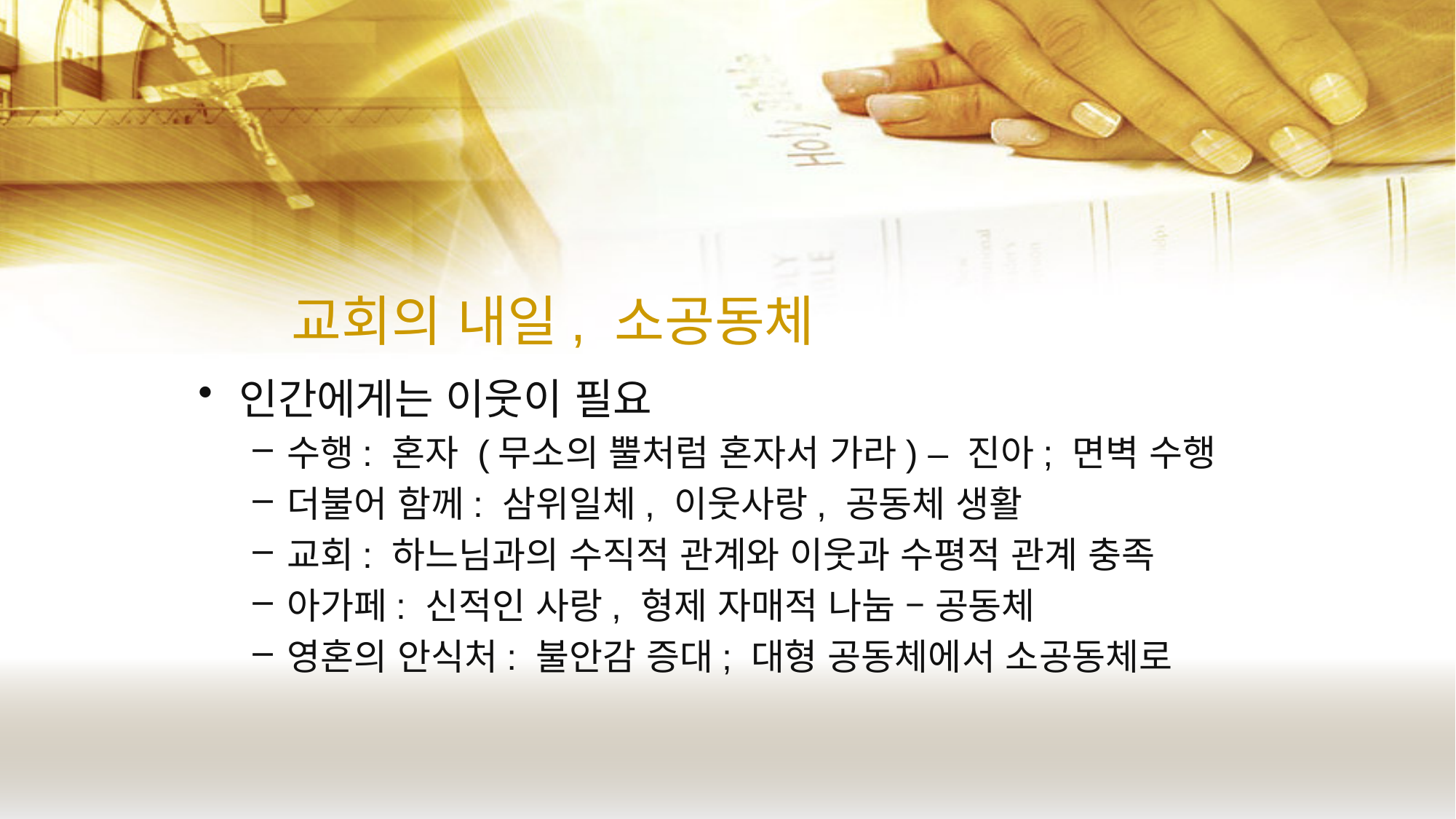

# 교회의 내일, 소공동체
인간에게는 이웃이 필요
수행: 혼자 (무소의 뿔처럼 혼자서 가라) – 진아; 면벽 수행
더불어 함께: 삼위일체, 이웃사랑, 공동체 생활
교회: 하느님과의 수직적 관계와 이웃과 수평적 관계 충족
아가페: 신적인 사랑, 형제 자매적 나눔 – 공동체
영혼의 안식처: 불안감 증대; 대형 공동체에서 소공동체로